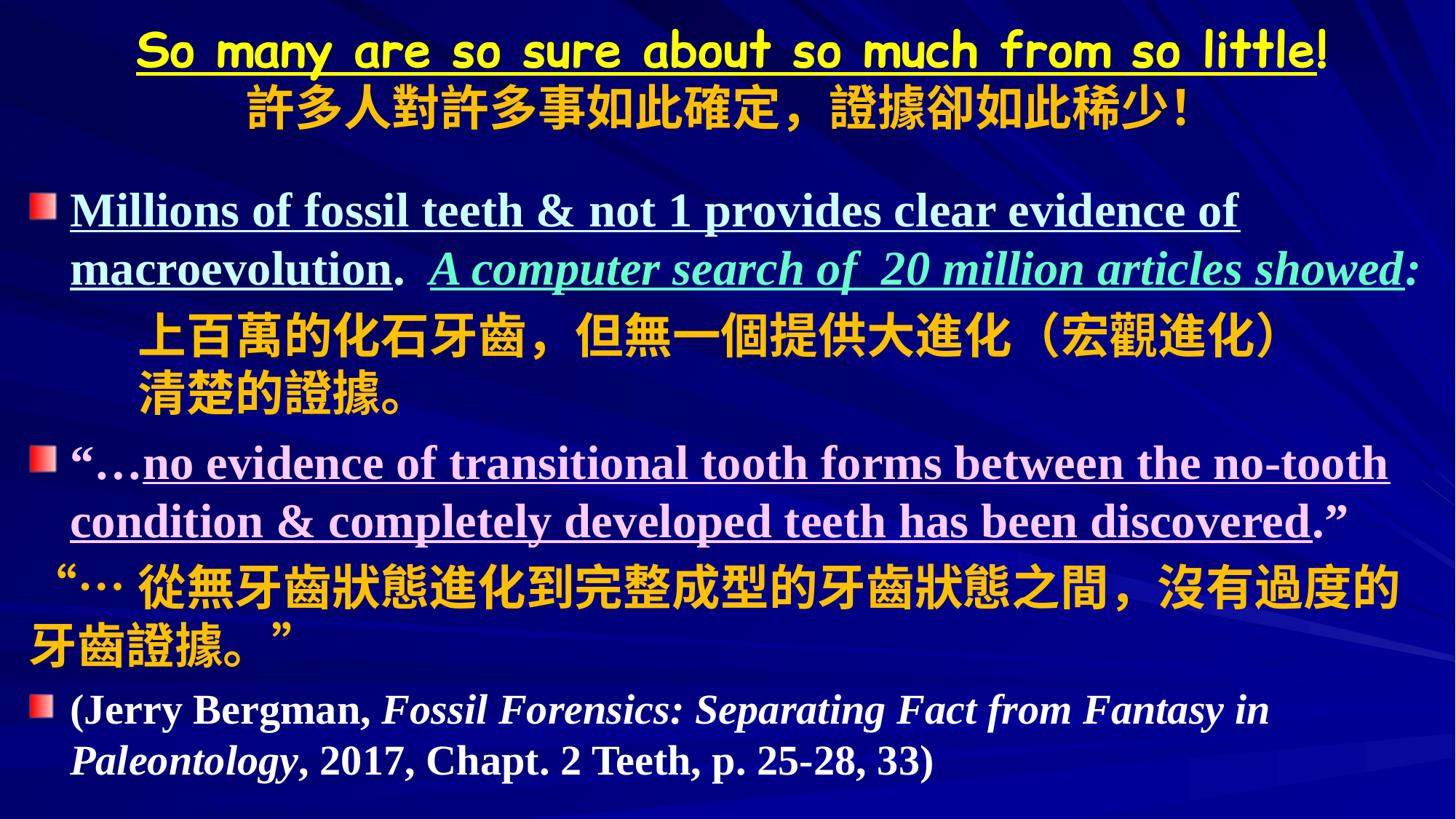

# So many are so sure about so much from so little! 許多人對許多事如此確定，證據卻如此稀少！
Millions of fossil teeth & not 1 provides clear evidence of macroevolution.  A computer search of  20 million articles showed:
	上百萬的化石牙齒，但無一個提供大進化（宏觀進化）		清楚的證據。
“…no evidence of transitional tooth forms between the no-tooth condition & completely developed teeth has been discovered.”
“…從無牙齒狀態進化到完整成型的牙齒狀態之間，沒有過度的牙齒證據。”
(Jerry Bergman, Fossil Forensics: Separating Fact from Fantasy in Paleontology, 2017, Chapt. 2 Teeth, p. 25-28, 33)